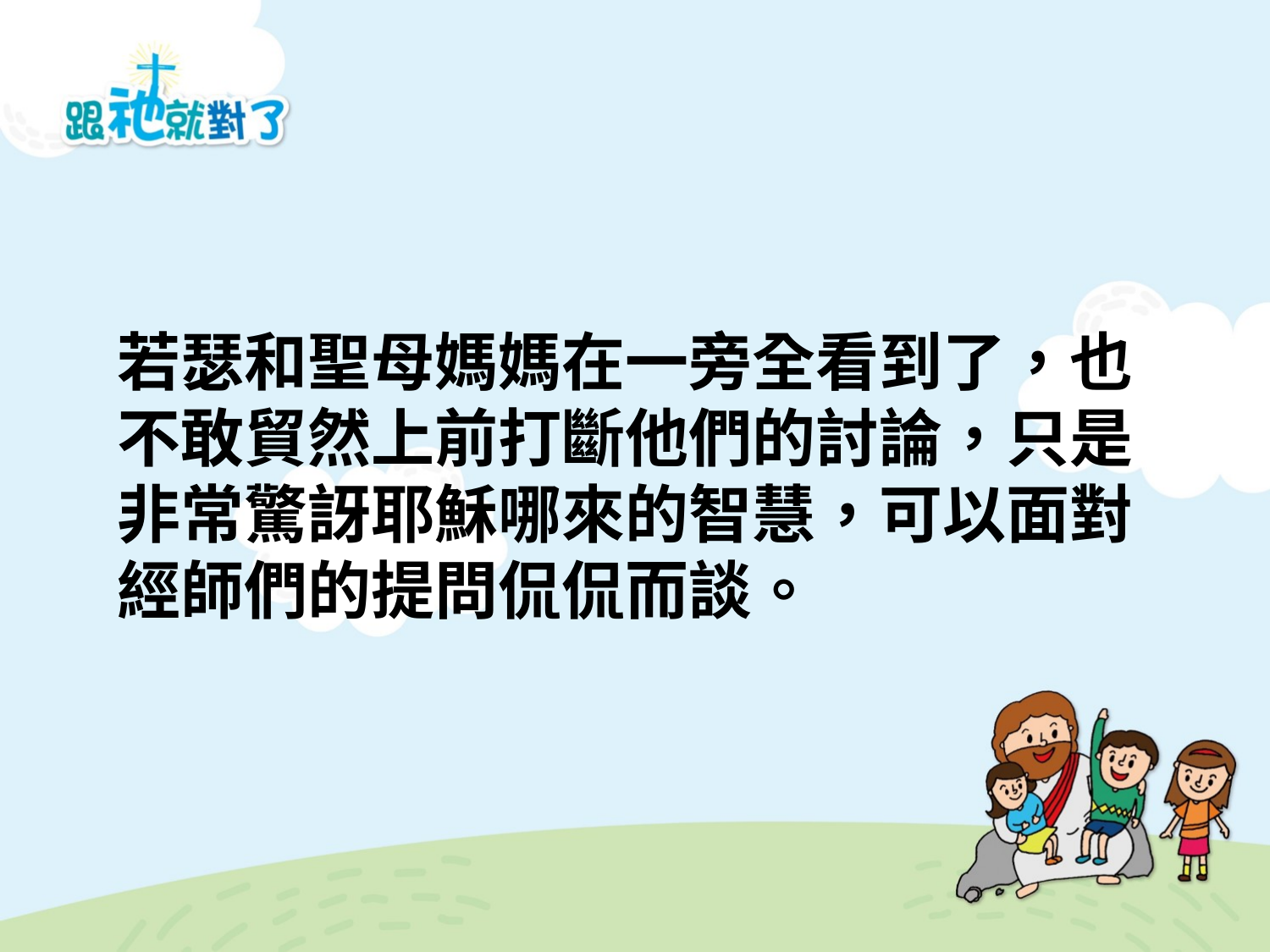

若瑟和聖母媽媽在一旁全看到了，也不敢貿然上前打斷他們的討論，只是非常驚訝耶穌哪來的智慧，可以面對經師們的提問侃侃而談。